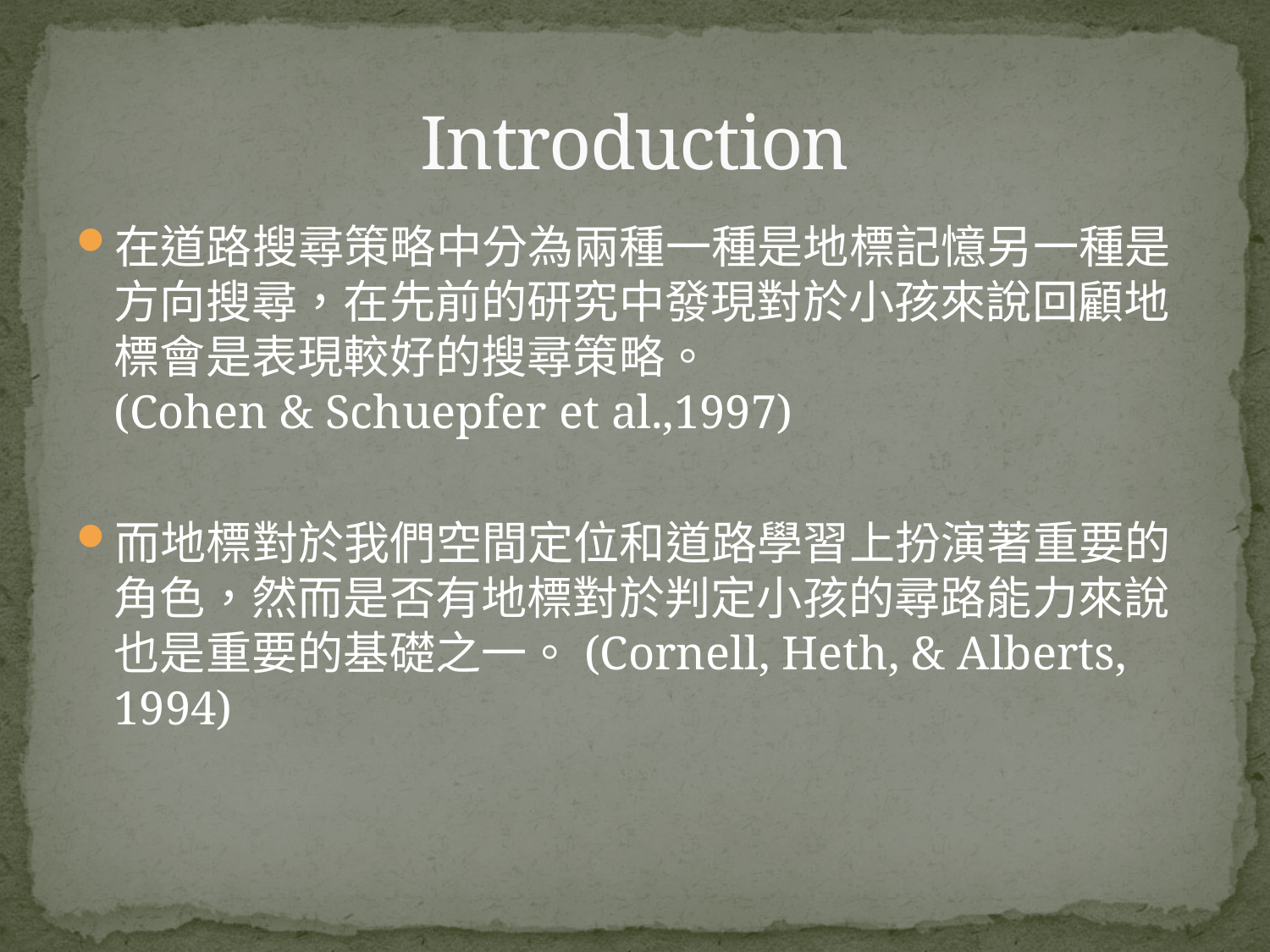

# Introduction
在道路搜尋策略中分為兩種一種是地標記憶另一種是方向搜尋，在先前的研究中發現對於小孩來說回顧地標會是表現較好的搜尋策略。                                              (Cohen & Schuepfer et al.,1997)

而地標對於我們空間定位和道路學習上扮演著重要的角色，然而是否有地標對於判定小孩的尋路能力來說也是重要的基礎之一。(Cornell, Heth, & Alberts, 1994)